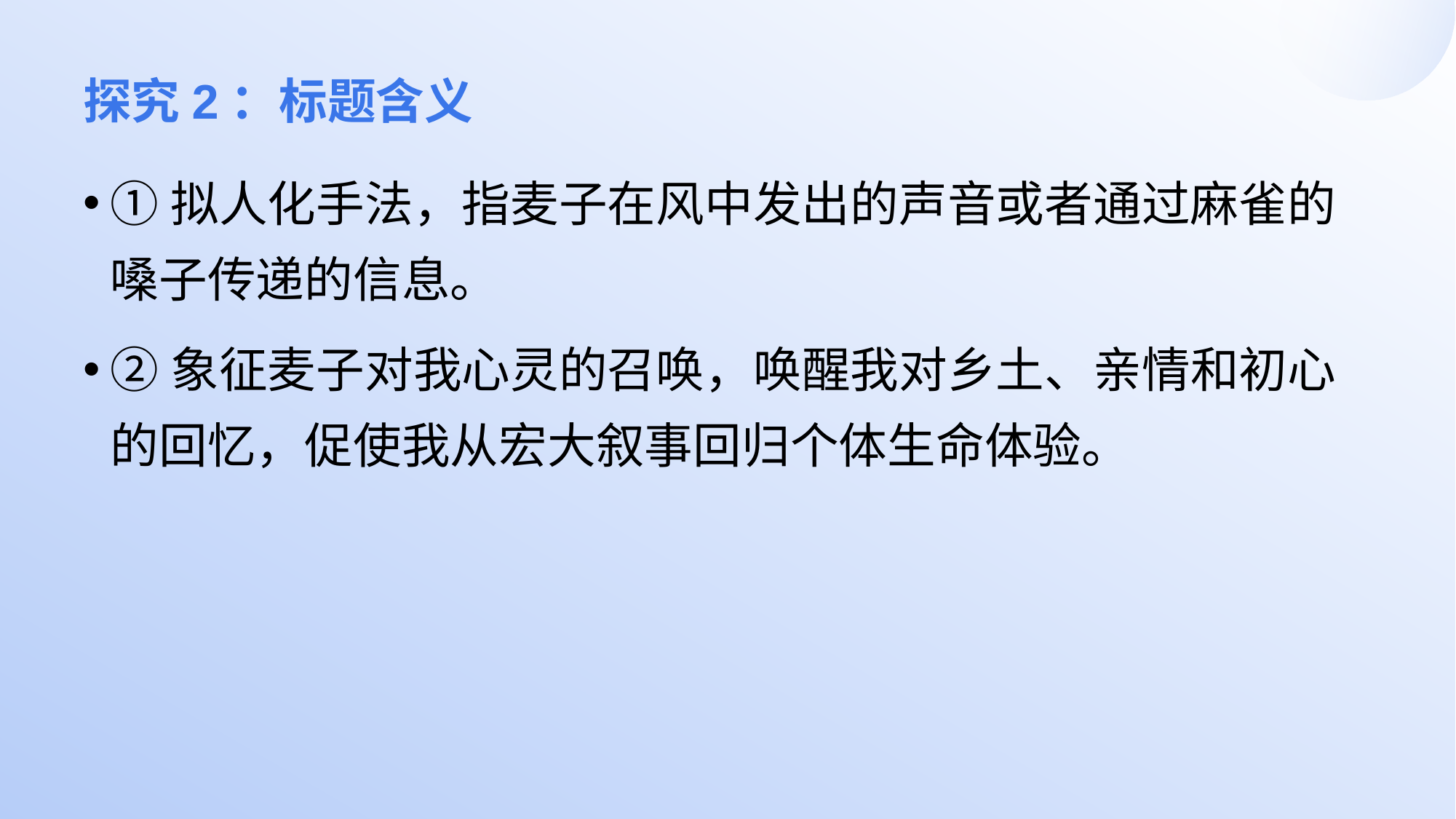

# 探究2：标题含义
①拟人化手法，指麦子在风中发出的声音或者通过麻雀的嗓子传递的信息。
②象征麦子对我心灵的召唤，唤醒我对乡土、亲情和初心的回忆，促使我从宏大叙事回归个体生命体验。